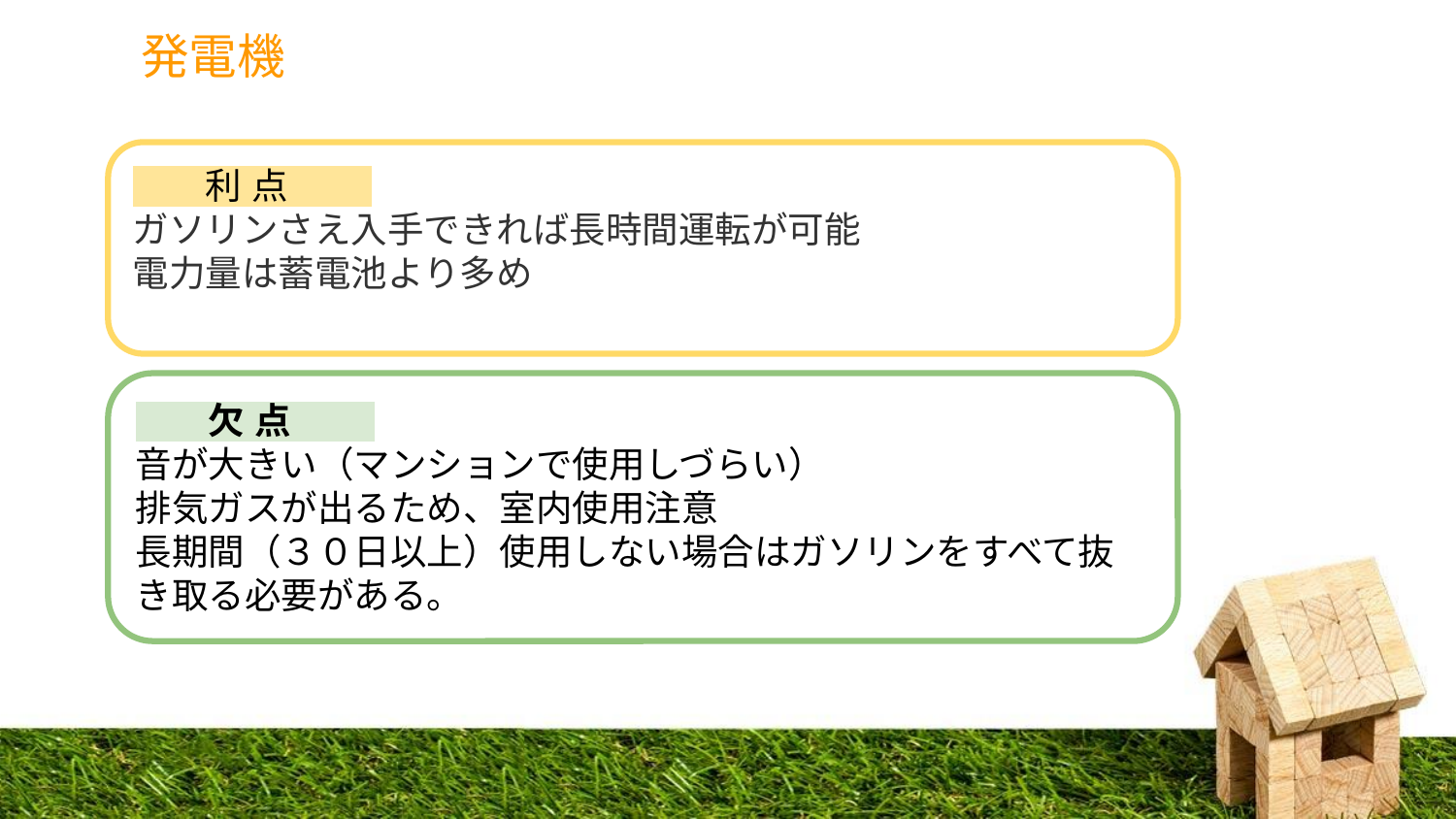

# 発電機
　　利 点
ガソリンさえ入手できれば長時間運転が可能
電力量は蓄電池より多め

　　欠 点
音が大きい（マンションで使用しづらい）
排気ガスが出るため、室内使用注意
長期間（３０日以上）使用しない場合はガソリンをすべて抜き取る必要がある。